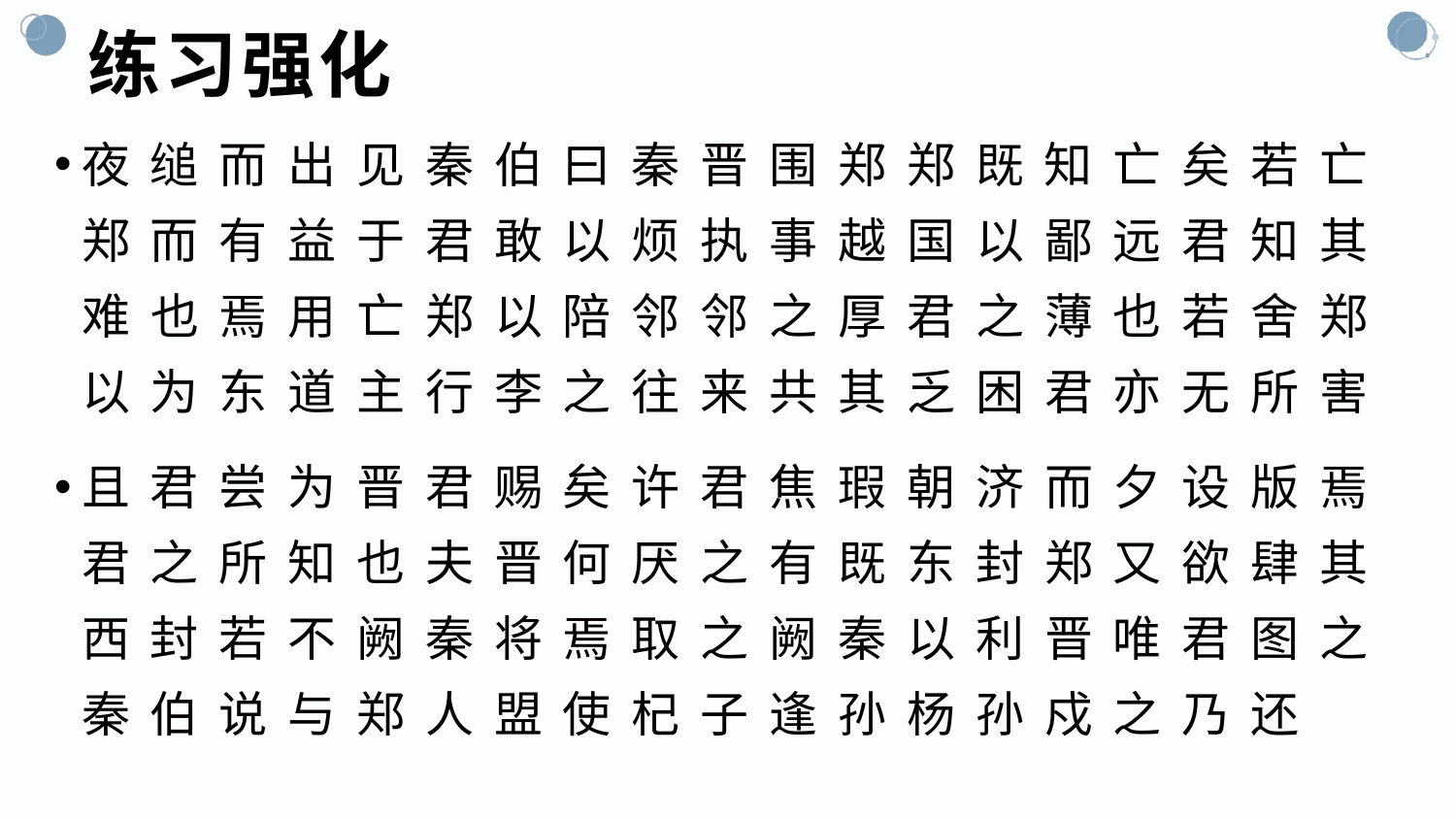

# 练习强化
夜缒而出见秦伯曰秦晋围郑郑既知亡矣若亡郑而有益于君敢以烦执事越国以鄙远君知其难也焉用亡郑以陪邻邻之厚君之薄也若舍郑以为东道主行李之往来共其乏困君亦无所害
且君尝为晋君赐矣许君焦瑕朝济而夕设版焉君之所知也夫晋何厌之有既东封郑又欲肆其西封若不阙秦将焉取之阙秦以利晋唯君图之秦伯说与郑人盟使杞子逢孙杨孙戍之乃还